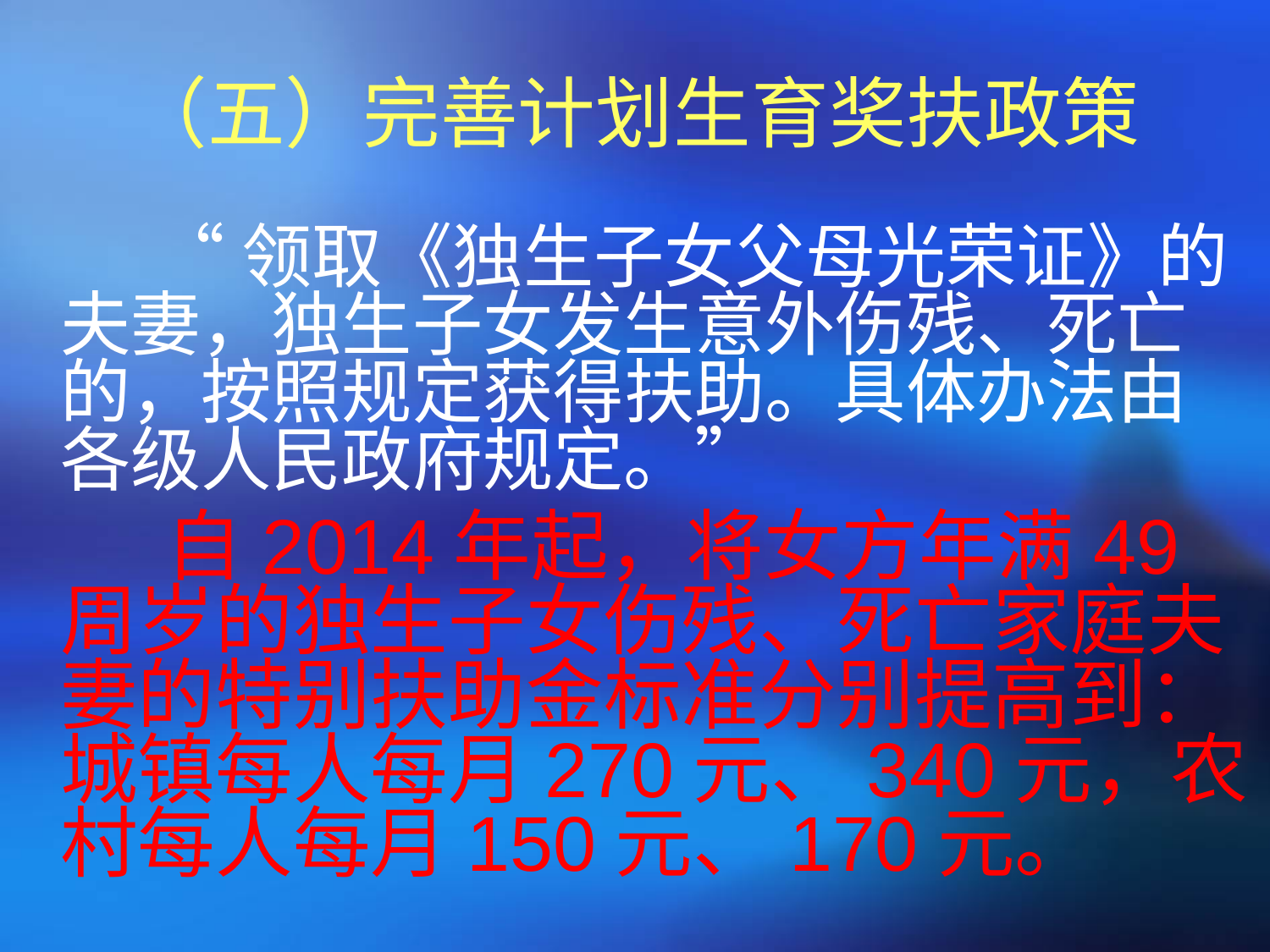

# （五）完善计划生育奖扶政策
          “领取《独生子女父母光荣证》的夫妻，独生子女发生意外伤残、死亡的，按照规定获得扶助。具体办法由各级人民政府规定。”
           自2014年起，将女方年满49周岁的独生子女伤残、死亡家庭夫妻的特别扶助金标准分别提高到：城镇每人每月270元、340元，农村每人每月150元、170元。